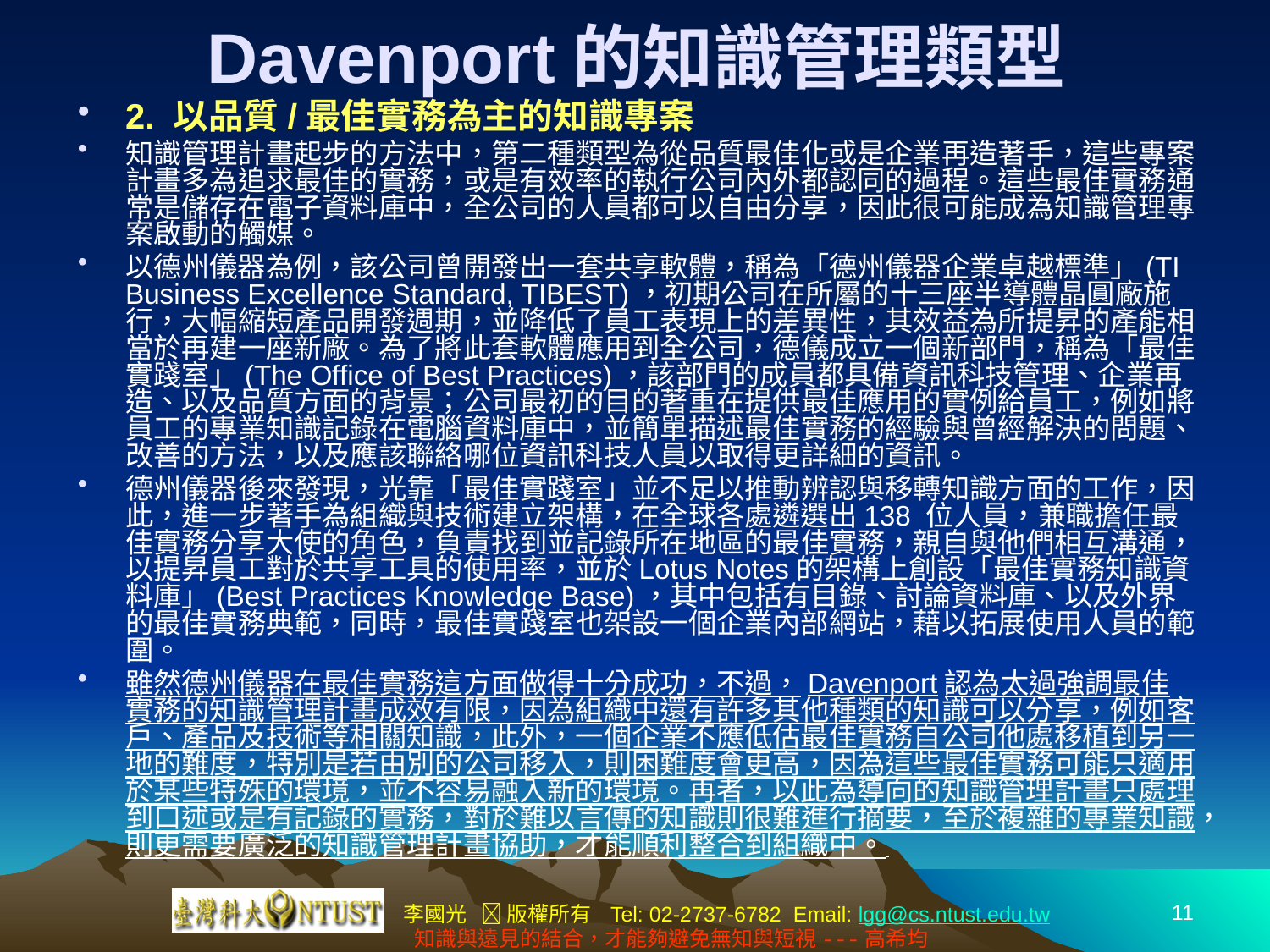

# Davenport的知識管理類型
2. 以品質/最佳實務為主的知識專案
知識管理計畫起步的方法中，第二種類型為從品質最佳化或是企業再造著手，這些專案計畫多為追求最佳的實務，或是有效率的執行公司內外都認同的過程。這些最佳實務通常是儲存在電子資料庫中，全公司的人員都可以自由分享，因此很可能成為知識管理專案啟動的觸媒。
以德州儀器為例，該公司曾開發出一套共享軟體，稱為「德州儀器企業卓越標準」(TI Business Excellence Standard, TIBEST)，初期公司在所屬的十三座半導體晶圓廠施行，大幅縮短產品開發週期，並降低了員工表現上的差異性，其效益為所提昇的產能相當於再建一座新廠。為了將此套軟體應用到全公司，德儀成立一個新部門，稱為「最佳實踐室」(The Office of Best Practices)，該部門的成員都具備資訊科技管理、企業再造、以及品質方面的背景；公司最初的目的著重在提供最佳應用的實例給員工，例如將員工的專業知識記錄在電腦資料庫中，並簡單描述最佳實務的經驗與曾經解決的問題、改善的方法，以及應該聯絡哪位資訊科技人員以取得更詳細的資訊。
德州儀器後來發現，光靠「最佳實踐室」並不足以推動辨認與移轉知識方面的工作，因此，進一步著手為組織與技術建立架構，在全球各處遴選出138 位人員，兼職擔任最佳實務分享大使的角色，負責找到並記錄所在地區的最佳實務，親自與他們相互溝通，以提昇員工對於共享工具的使用率，並於Lotus Notes的架構上創設「最佳實務知識資料庫」(Best Practices Knowledge Base)，其中包括有目錄、討論資料庫、以及外界的最佳實務典範，同時，最佳實踐室也架設一個企業內部網站，藉以拓展使用人員的範圍。
雖然德州儀器在最佳實務這方面做得十分成功，不過，Davenport認為太過強調最佳實務的知識管理計畫成效有限，因為組織中還有許多其他種類的知識可以分享，例如客戶、產品及技術等相關知識，此外，一個企業不應低估最佳實務自公司他處移植到另一地的難度，特別是若由別的公司移入，則困難度會更高，因為這些最佳實務可能只適用於某些特殊的環境，並不容易融入新的環境。再者，以此為導向的知識管理計畫只處理到口述或是有記錄的實務，對於難以言傳的知識則很難進行摘要，至於複雜的專業知識，則更需要廣泛的知識管理計畫協助，才能順利整合到組織中。

11